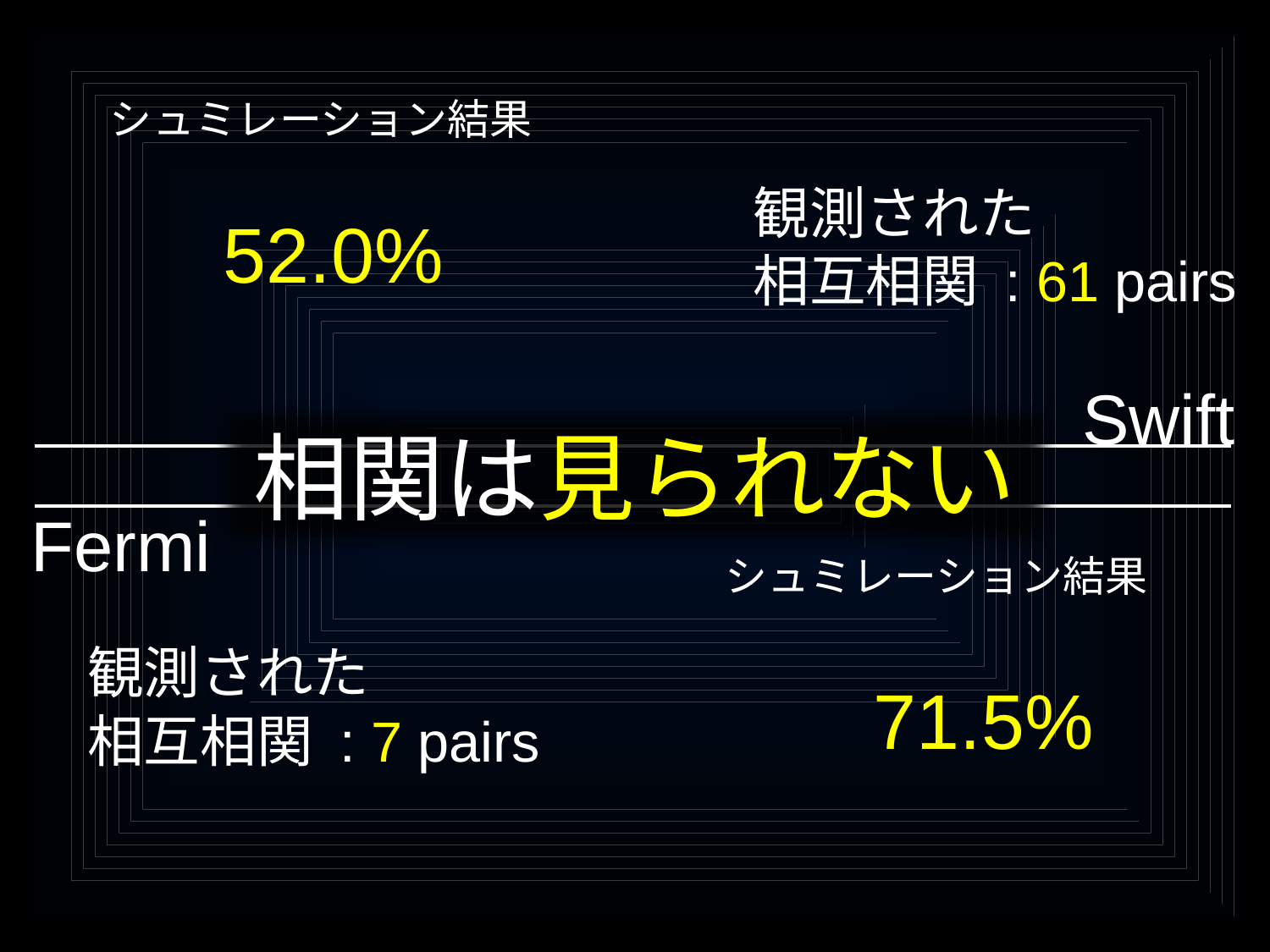

シュミレーション結果
観測された
相互相関 : 61 pairs
52.0%
Swift

相関は見られない
Fermi
シュミレーション結果
観測された
相互相関 : 7 pairs
71.5%